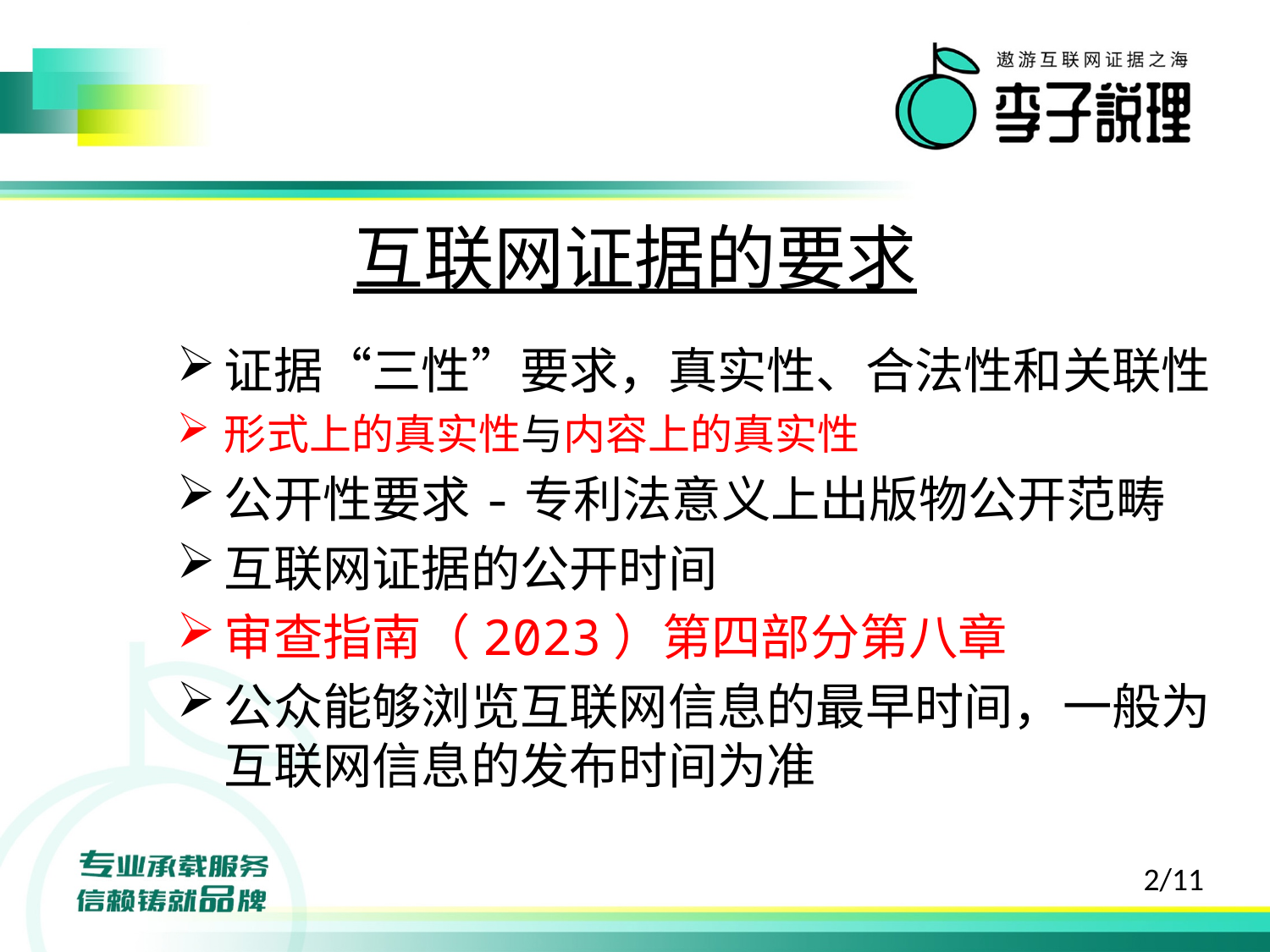

# 互联网证据的要求

证据“三性”要求，真实性、合法性和关联性
形式上的真实性与内容上的真实性
公开性要求-专利法意义上出版物公开范畴
互联网证据的公开时间
审查指南（2023）第四部分第八章
公众能够浏览互联网信息的最早时间，一般为互联网信息的发布时间为准

2/11